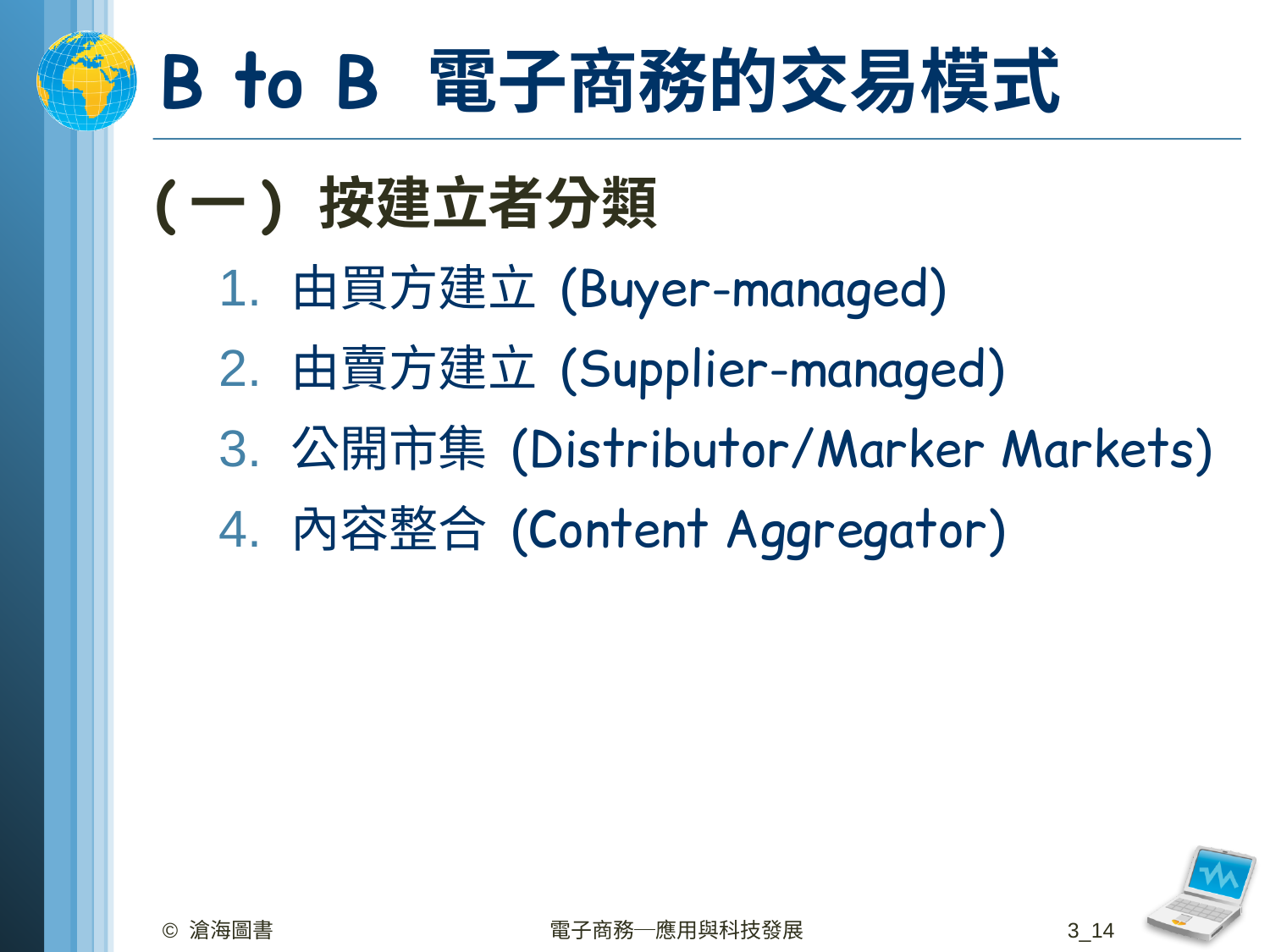

# B to B 電子商務的交易模式
(一) 按建立者分類
由買方建立 (Buyer-managed)
由賣方建立 (Supplier-managed)
公開市集 (Distributor/Marker Markets)
內容整合 (Content Aggregator)
© 滄海圖書
電子商務─應用與科技發展
3_14